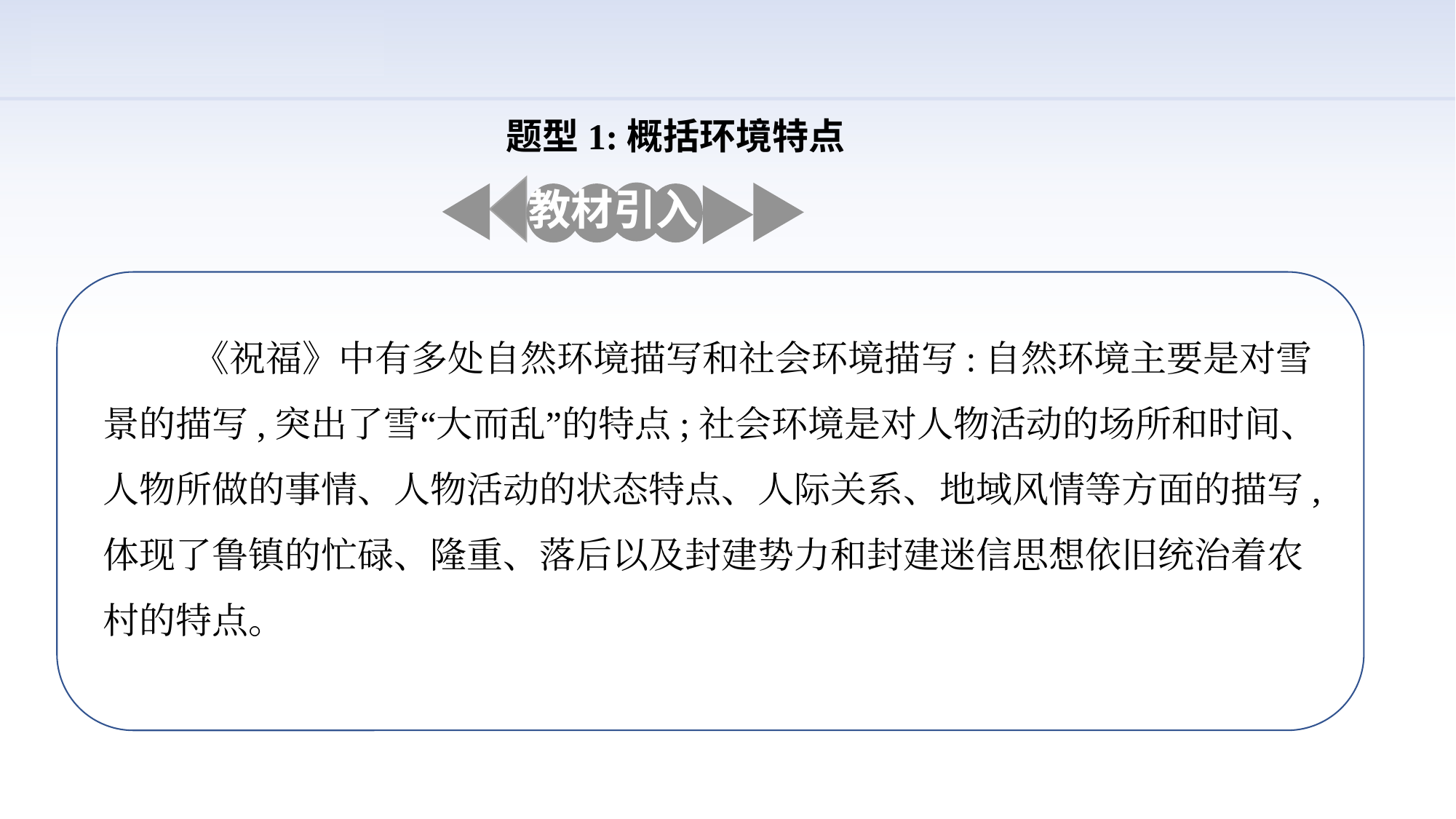

题型1:概括环境特点

教材引入

 　　《祝福》中有多处自然环境描写和社会环境描写:自然环境主要是对雪景的描写,突出了雪“大而乱”的特点;社会环境是对人物活动的场所和时间、人物所做的事情、人物活动的状态特点、人际关系、地域风情等方面的描写,体现了鲁镇的忙碌、隆重、落后以及封建势力和封建迷信思想依旧统治着农村的特点。